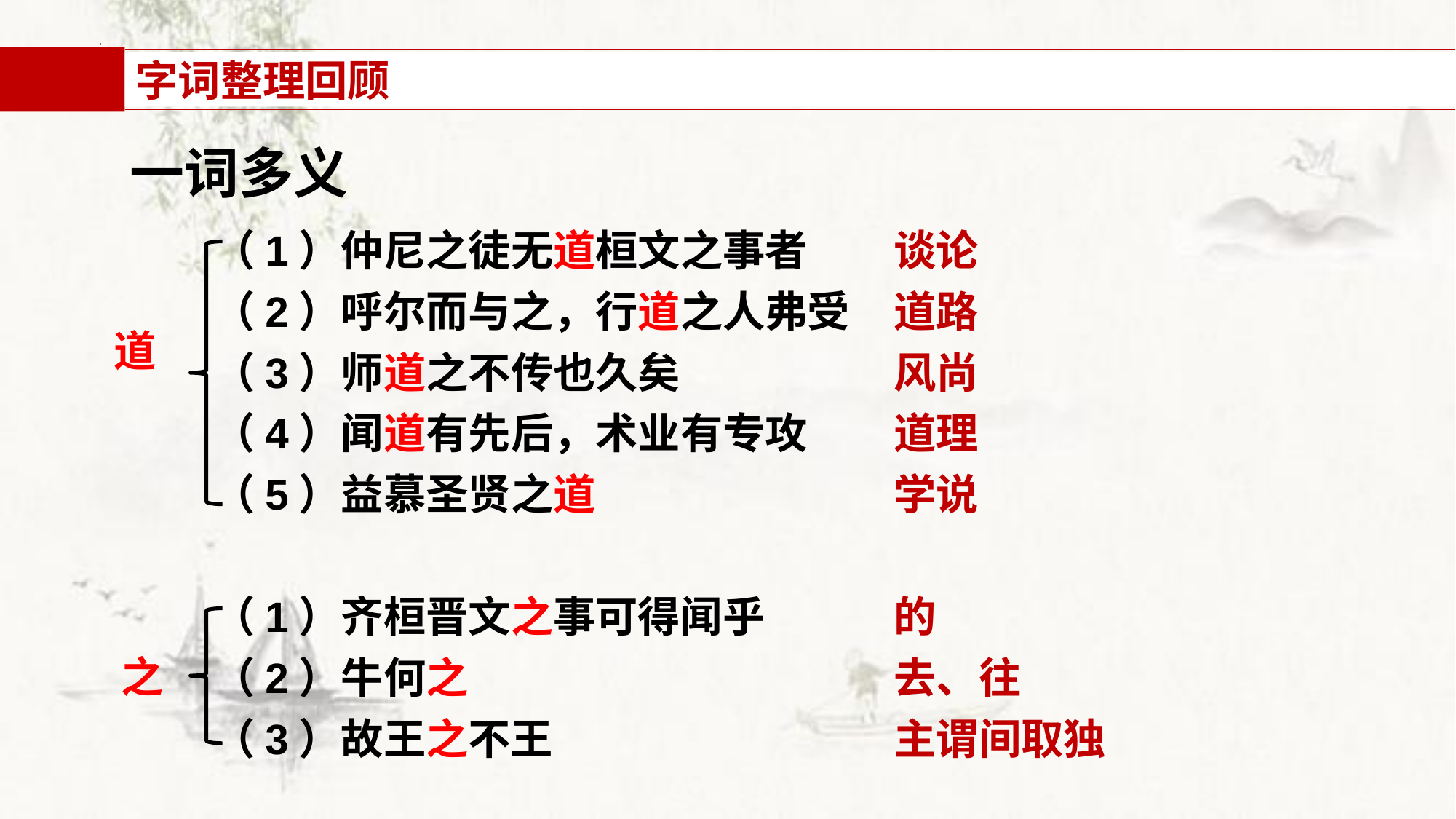

字词整理回顾
一词多义

（1）仲尼之徒无道桓文之事者
（2）呼尔而与之，行道之人弗受
（3）师道之不传也久矣
（4）闻道有先后，术业有专攻
（5）益慕圣贤之道

（1）齐桓晋文之事可得闻乎
（2）牛何之
（3）故王之不王
谈论
道路
风尚
道理
学说

的
去、往
主谓间取独
子路、曾皙、冉有、公西华侍坐

道

之